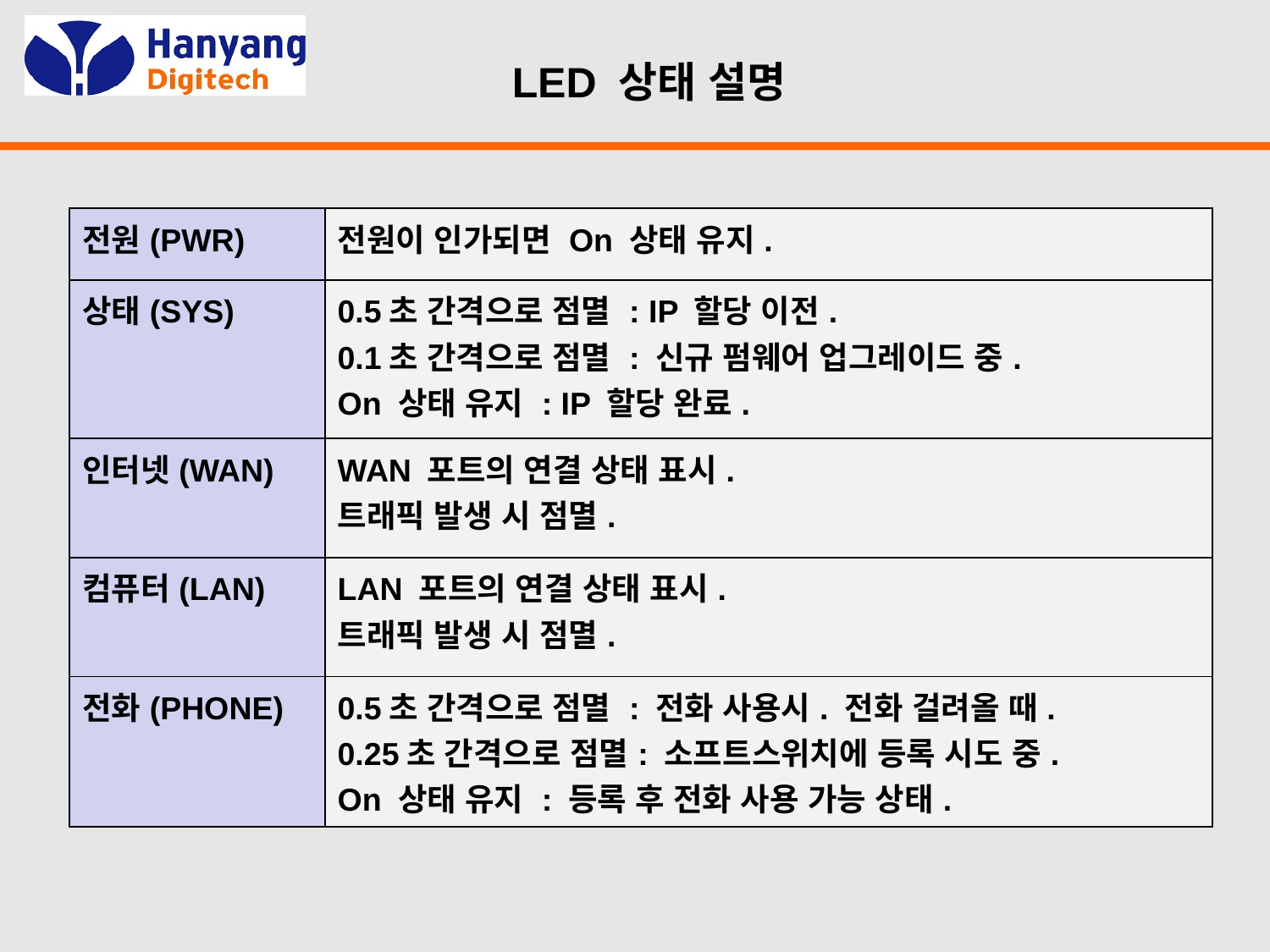

LED 상태 설명
| 전원(PWR) | 전원이 인가되면 On 상태 유지. |
| --- | --- |
| 상태(SYS) | 0.5초 간격으로 점멸 : IP 할당 이전. 0.1초 간격으로 점멸 : 신규 펌웨어 업그레이드 중. On 상태 유지 : IP 할당 완료. |
| 인터넷(WAN) | WAN 포트의 연결 상태 표시. 트래픽 발생 시 점멸. |
| 컴퓨터(LAN) | LAN 포트의 연결 상태 표시. 트래픽 발생 시 점멸. |
| 전화(PHONE) | 0.5초 간격으로 점멸 : 전화 사용시. 전화 걸려올 때. 0.25초 간격으로 점멸: 소프트스위치에 등록 시도 중. On 상태 유지 : 등록 후 전화 사용 가능 상태. |